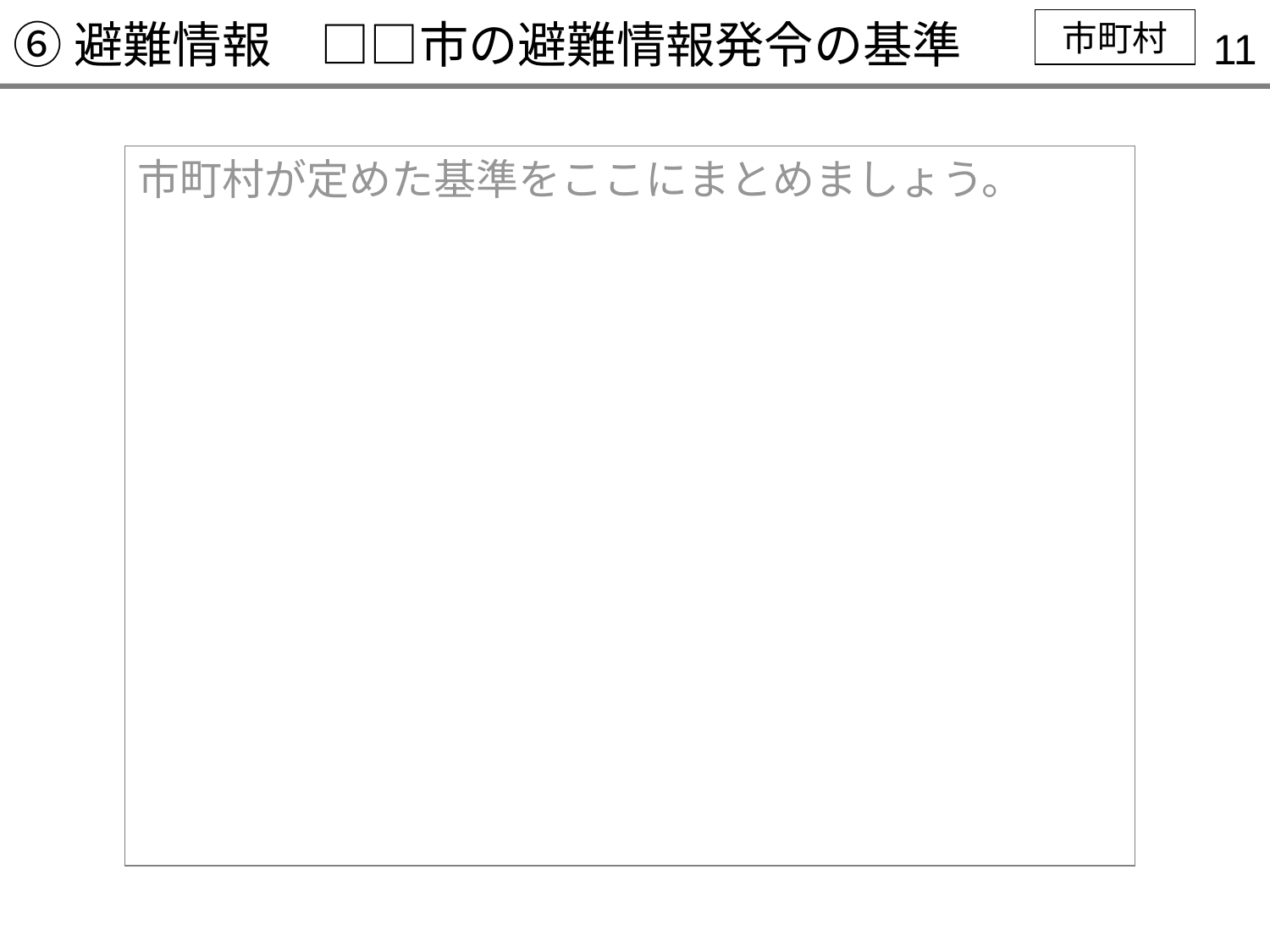

# ⑥避難情報　□□市の避難情報発令の基準
市町村
11
市町村が定めた基準をここにまとめましょう。